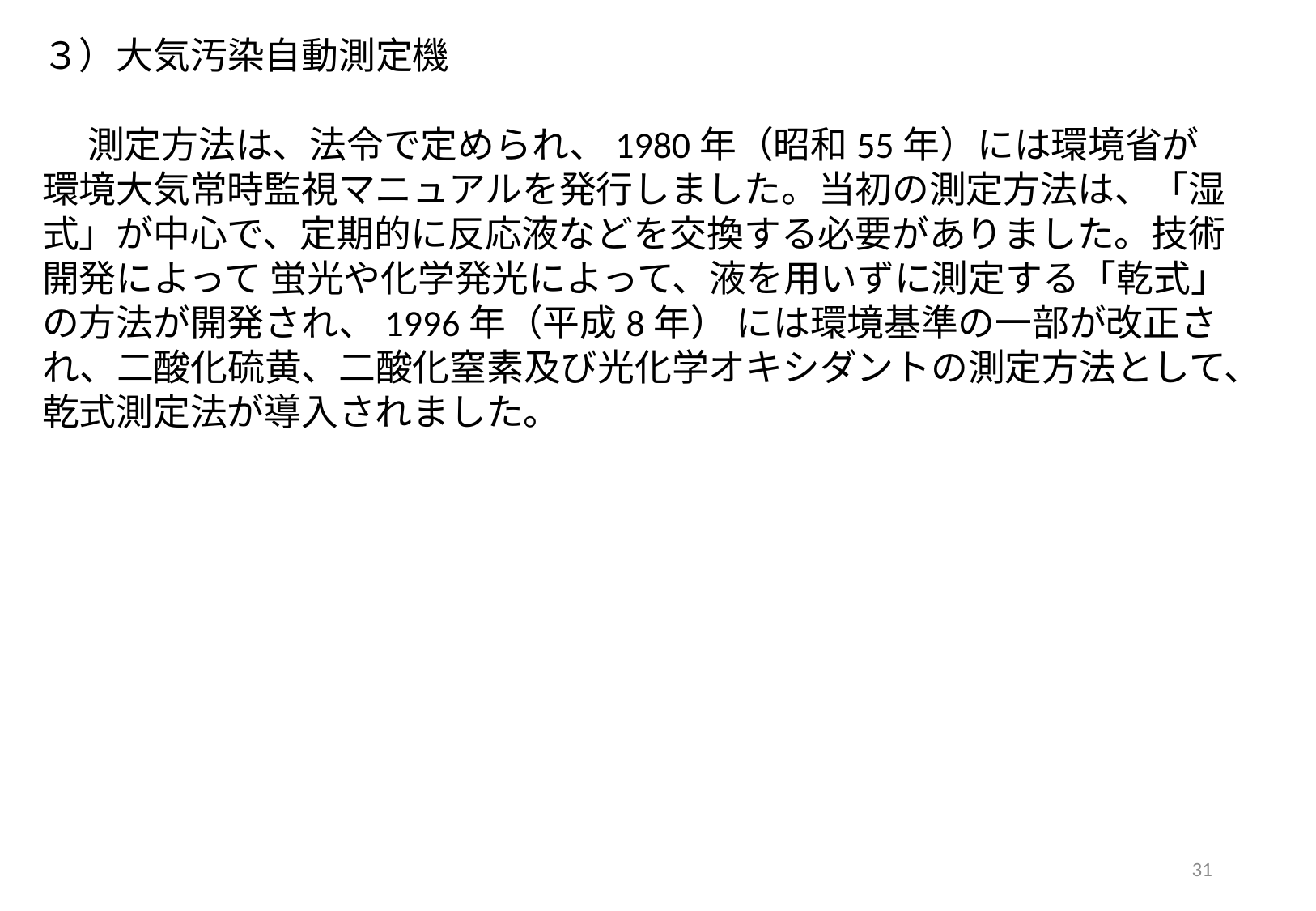

３）大気汚染自動測定機

　 測定方法は、法令で定められ、1980年（昭和55年）には環境省が環境大気常時監視マニュアルを発行しました。当初の測定方法は、「湿式」が中心で、定期的に反応液などを交換する必要がありました。技術開発によって 蛍光や化学発光によって、液を用いずに測定する「乾式」の方法が開発され、1996年（平成8年） には環境基準の一部が改正され、二酸化硫黄、二酸化窒素及び光化学オキシダントの測定方法として、乾式測定法が導入されました。

31